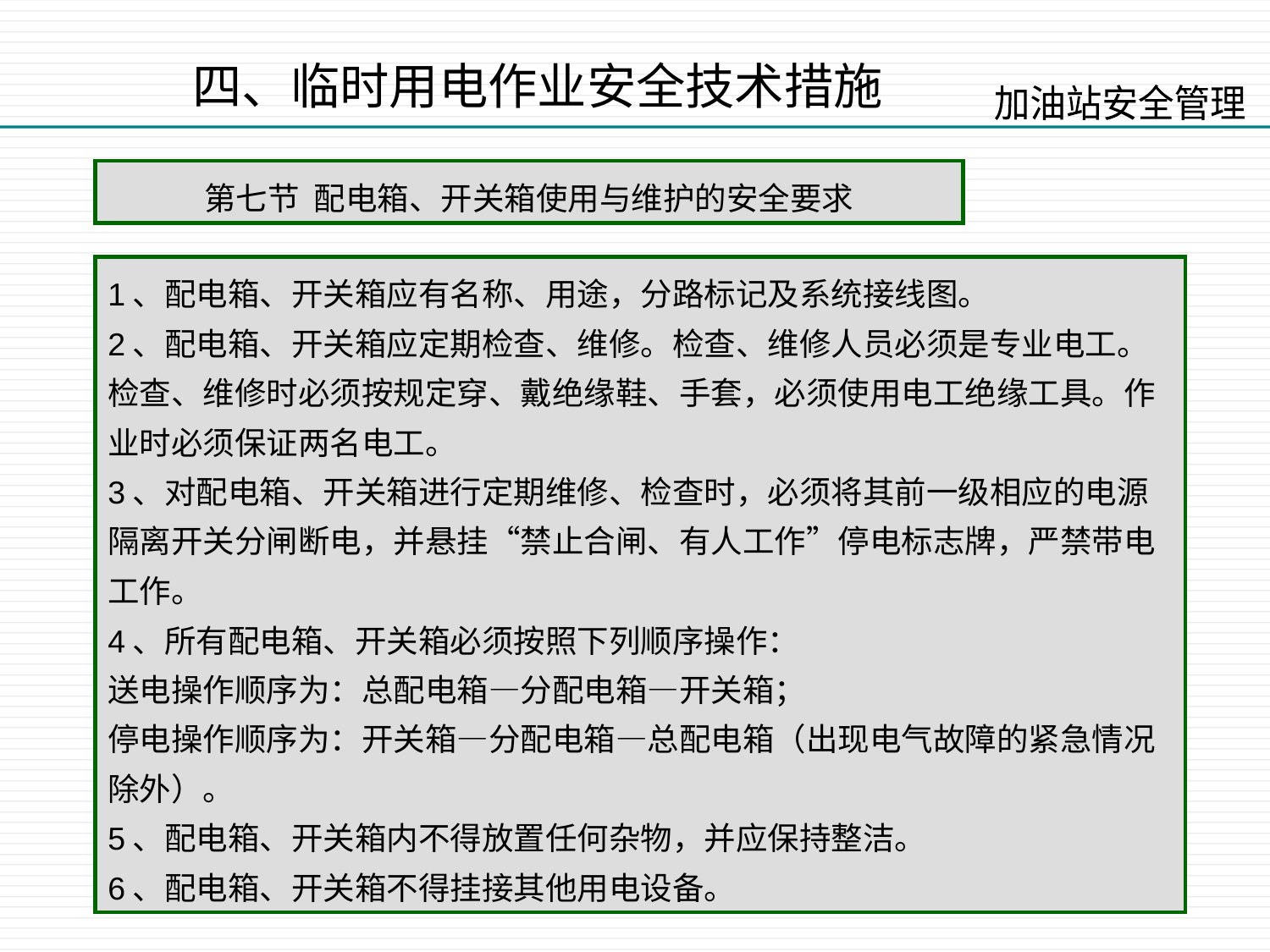

四、临时用电作业安全技术措施
第七节  配电箱、开关箱使用与维护的安全要求
1、配电箱、开关箱应有名称、用途，分路标记及系统接线图。
2、配电箱、开关箱应定期检查、维修。检查、维修人员必须是专业电工。检查、维修时必须按规定穿、戴绝缘鞋、手套，必须使用电工绝缘工具。作业时必须保证两名电工。
3、对配电箱、开关箱进行定期维修、检查时，必须将其前一级相应的电源隔离开关分闸断电，并悬挂“禁止合闸、有人工作”停电标志牌，严禁带电工作。
4、所有配电箱、开关箱必须按照下列顺序操作：
送电操作顺序为：总配电箱—分配电箱—开关箱；
停电操作顺序为：开关箱—分配电箱—总配电箱（出现电气故障的紧急情况除外）。
5、配电箱、开关箱内不得放置任何杂物，并应保持整洁。
6、配电箱、开关箱不得挂接其他用电设备。